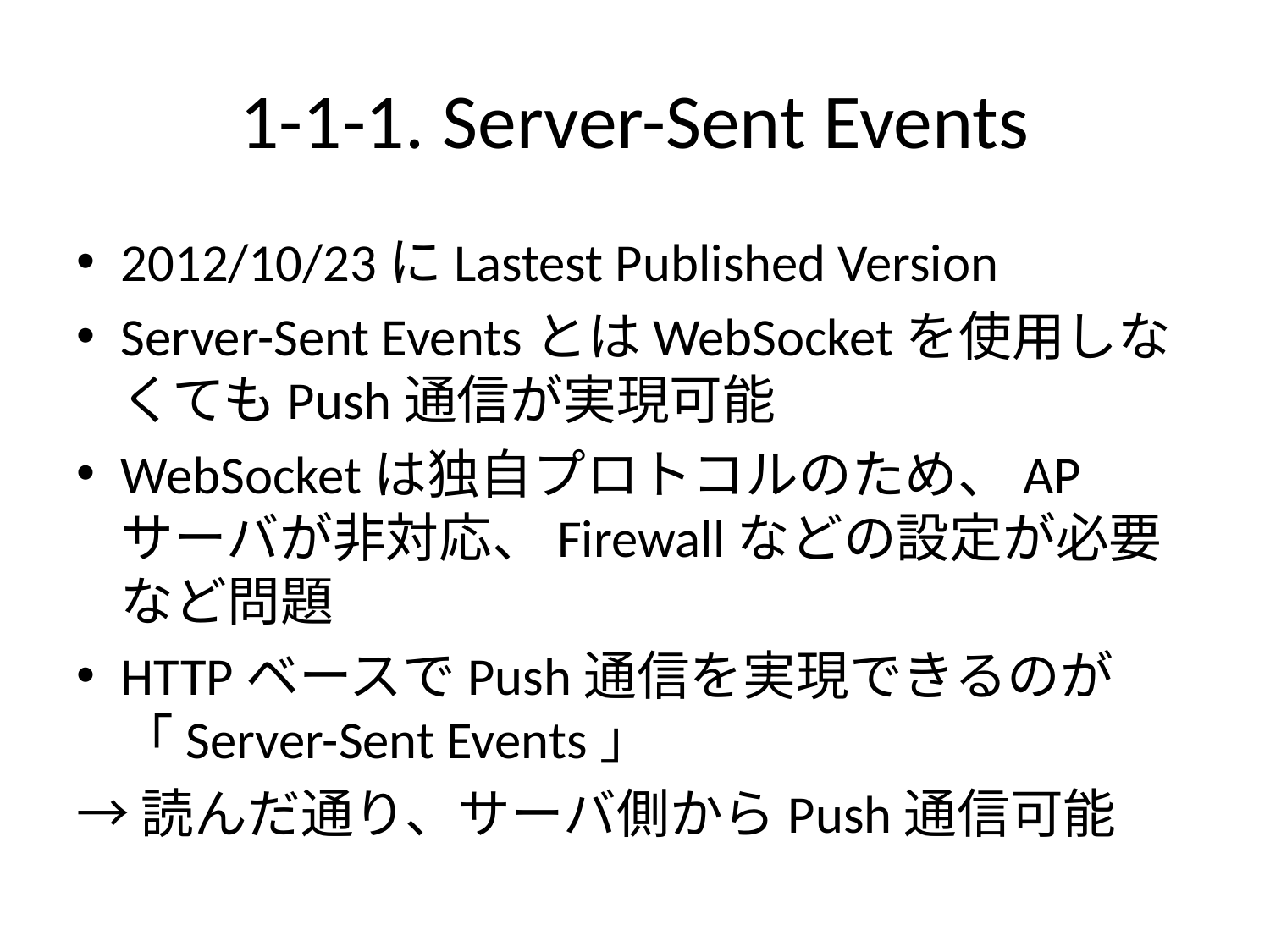

# 1-1-1. Server-Sent Events
2012/10/23にLastest Published Version
Server-Sent EventsとはWebSocketを使用しなくてもPush通信が実現可能
WebSocketは独自プロトコルのため、APサーバが非対応、Firewallなどの設定が必要など問題
HTTPベースでPush通信を実現できるのが「Server-Sent Events」
→読んだ通り、サーバ側からPush通信可能